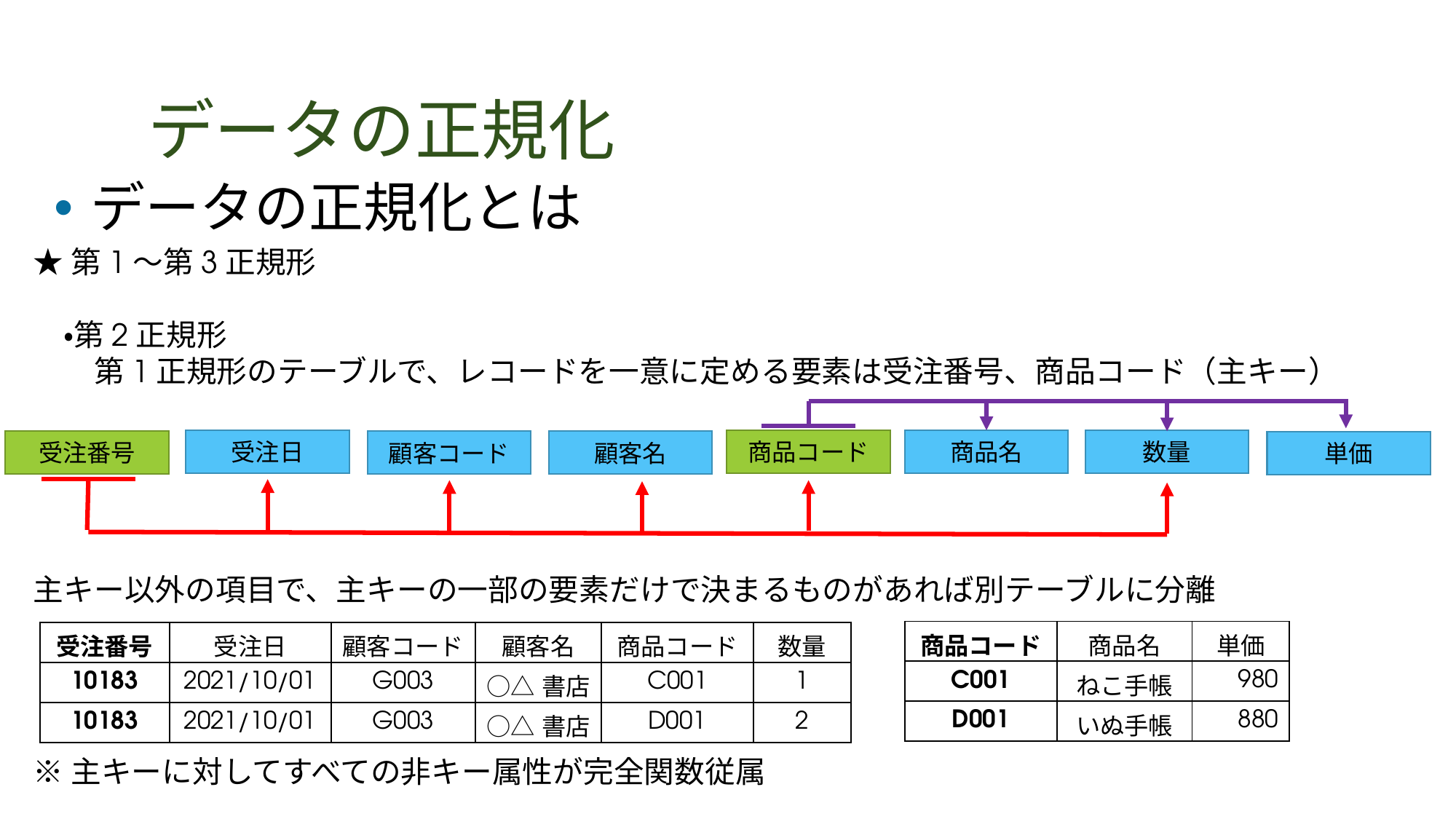

# データの正規化
データの正規化とは
★第1～第3正規形

　・第2正規形
　　第1正規形のテーブルで、レコードを一意に定める要素は受注番号、商品コード（主キー）

主キー以外の項目で、主キーの一部の要素だけで決まるものがあれば別テーブルに分離

※主キーに対してすべての非キー属性が完全関数従属
数量
受注日
商品名
商品コード
受注番号
顧客名
顧客コード
単価
| 商品コード | 商品名 | 単価 |
| --- | --- | --- |
| C001 | ねこ手帳 | 980 |
| D001 | いぬ手帳 | 880 |
| 受注番号 | 受注日 | 顧客コード | 顧客名 | 商品コード | 数量 |
| --- | --- | --- | --- | --- | --- |
| 10183 | 2021/10/01 | G003 | ○△書店 | C001 | 1 |
| 10183 | 2021/10/01 | G003 | ○△書店 | D001 | 2 |